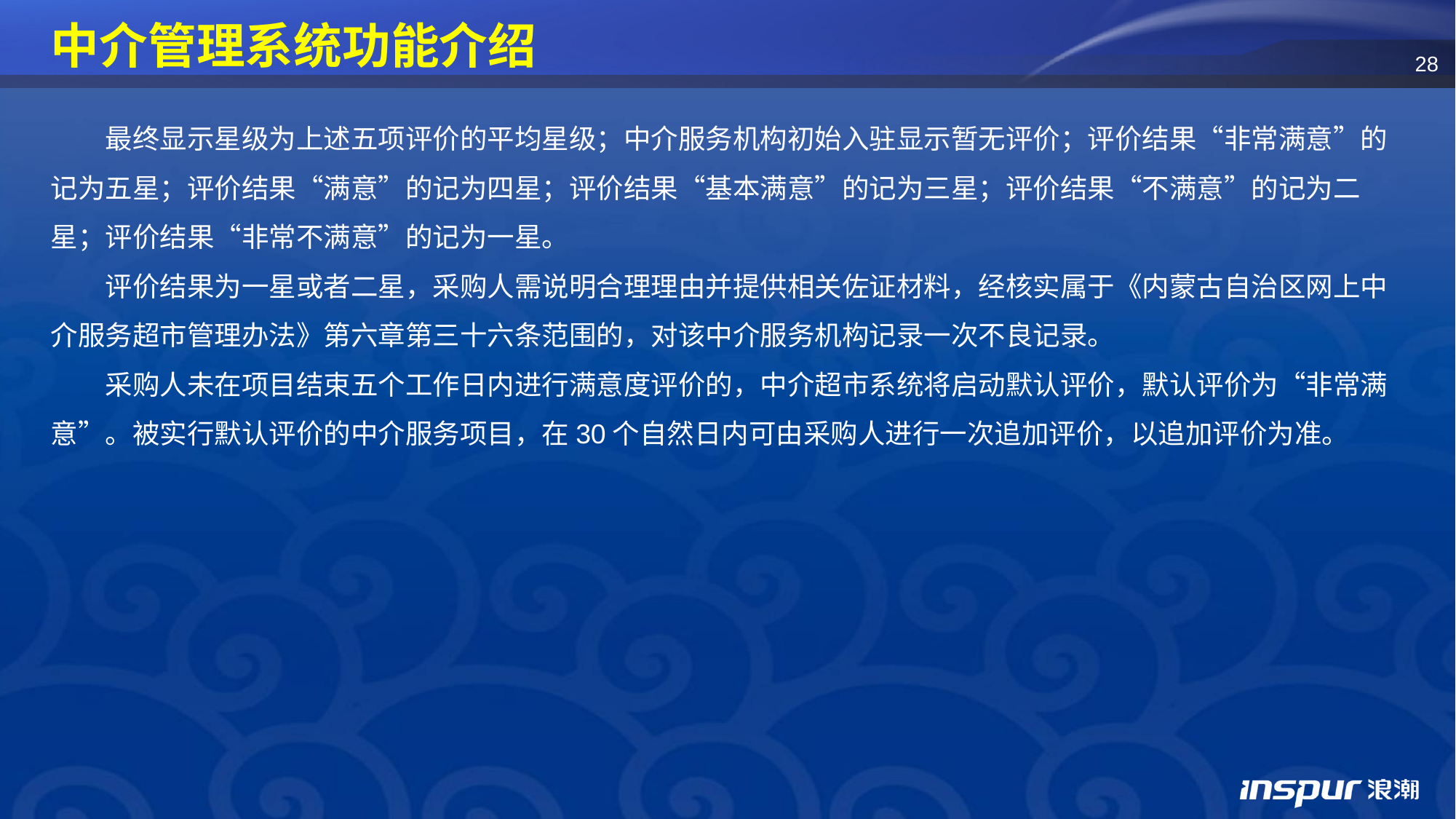

# 中介管理系统功能介绍
最终显示星级为上述五项评价的平均星级；中介服务机构初始入驻显示暂无评价；评价结果“非常满意”的记为五星；评价结果“满意”的记为四星；评价结果“基本满意”的记为三星；评价结果“不满意”的记为二星；评价结果“非常不满意”的记为一星。
评价结果为一星或者二星，采购人需说明合理理由并提供相关佐证材料，经核实属于《内蒙古自治区网上中介服务超市管理办法》第六章第三十六条范围的，对该中介服务机构记录一次不良记录。
采购人未在项目结束五个工作日内进行满意度评价的，中介超市系统将启动默认评价，默认评价为“非常满意”。被实行默认评价的中介服务项目，在30个自然日内可由采购人进行一次追加评价，以追加评价为准。